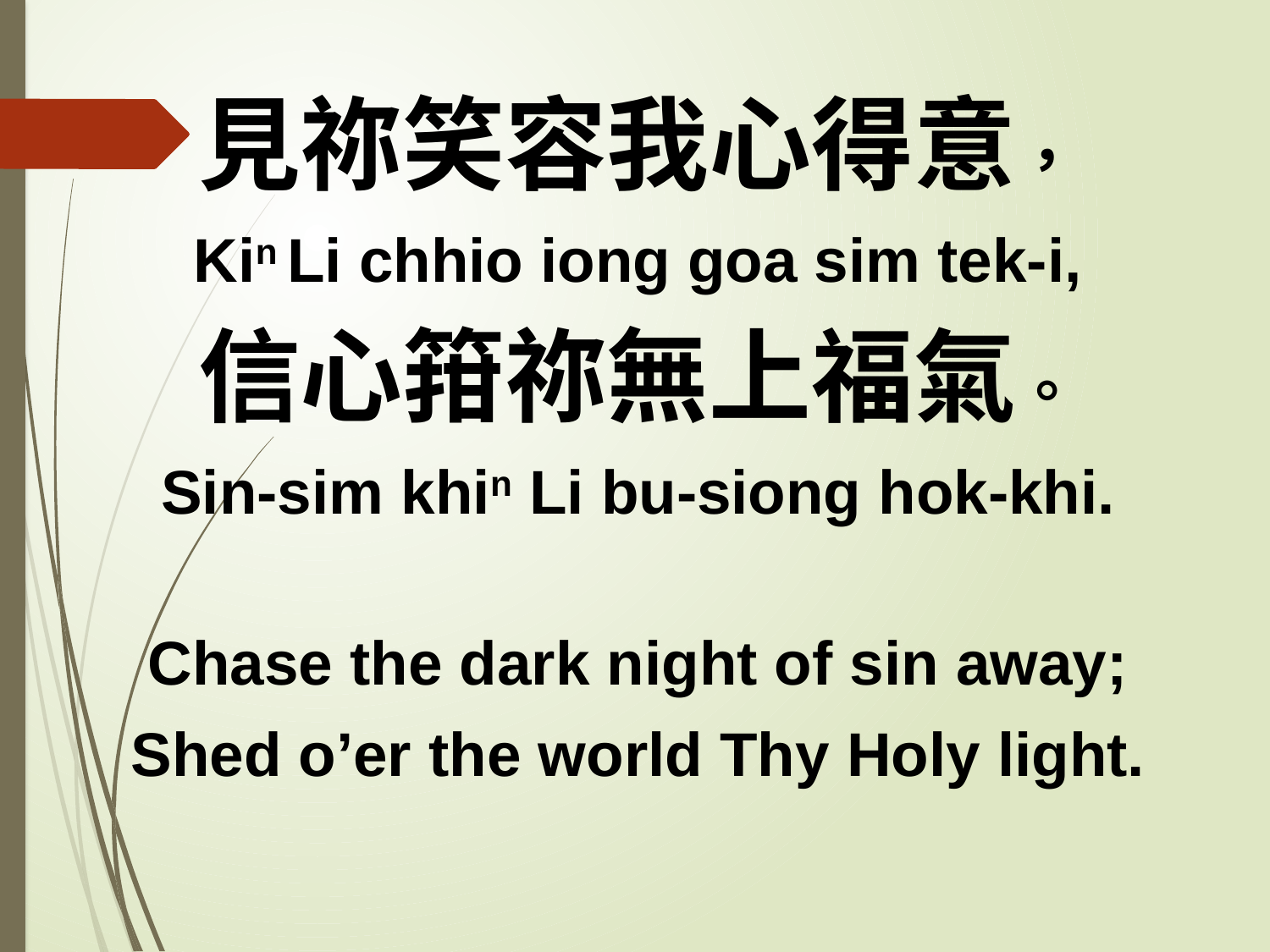

見祢笑容我心得意，
Kin Li chhio iong goa sim tek-i,
信心箝祢無上福氣。
Sin-sim khin Li bu-siong hok-khi.

Chase the dark night of sin away;
Shed o’er the world Thy Holy light.